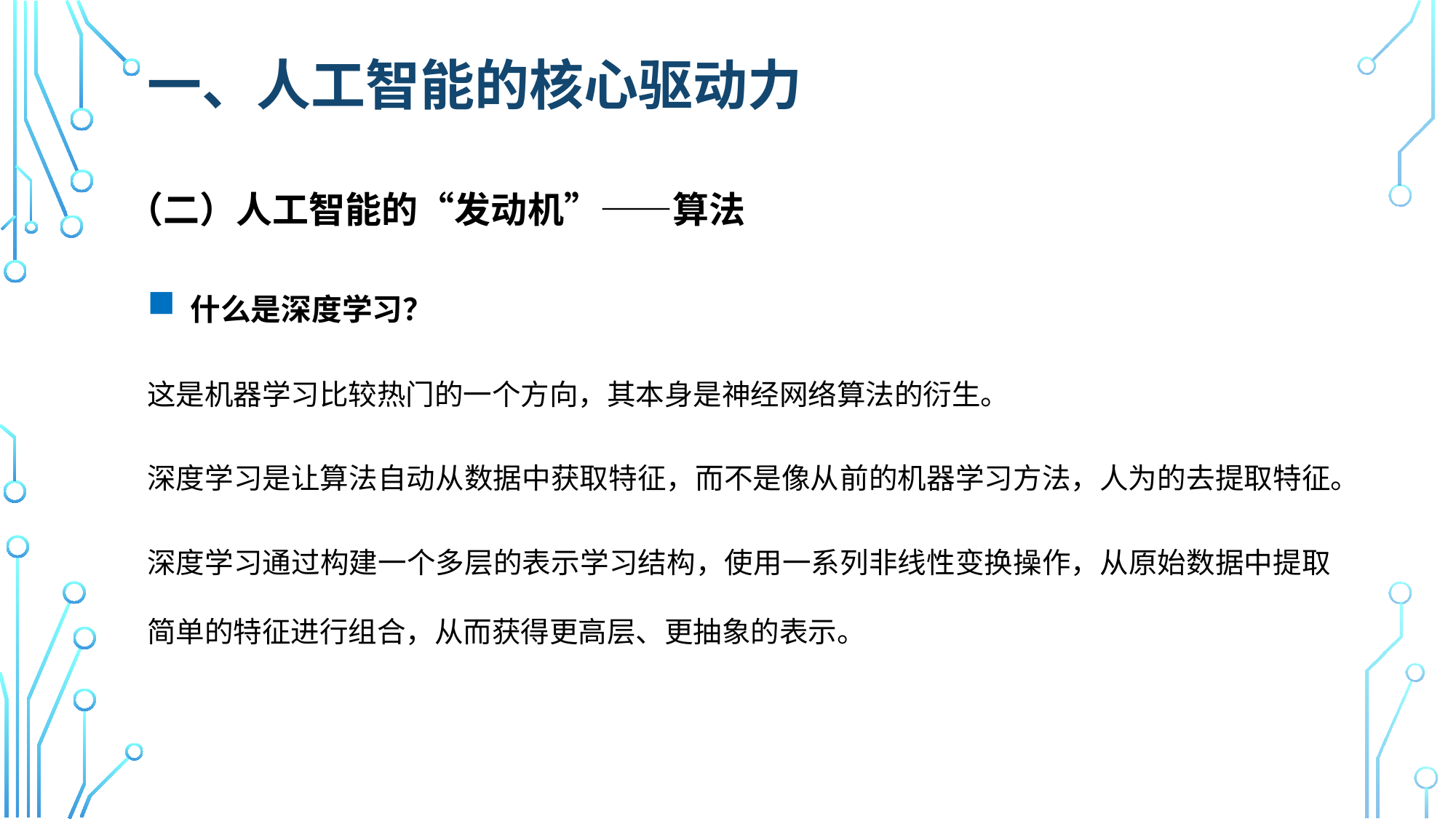

# 一、人工智能的核心驱动力
（二）人工智能的“发动机”——算法
 什么是深度学习？
这是机器学习比较热门的一个方向，其本身是神经网络算法的衍生。
深度学习是让算法自动从数据中获取特征，而不是像从前的机器学习方法，人为的去提取特征。
深度学习通过构建一个多层的表示学习结构，使用一系列非线性变换操作，从原始数据中提取简单的特征进行组合，从而获得更高层、更抽象的表示。